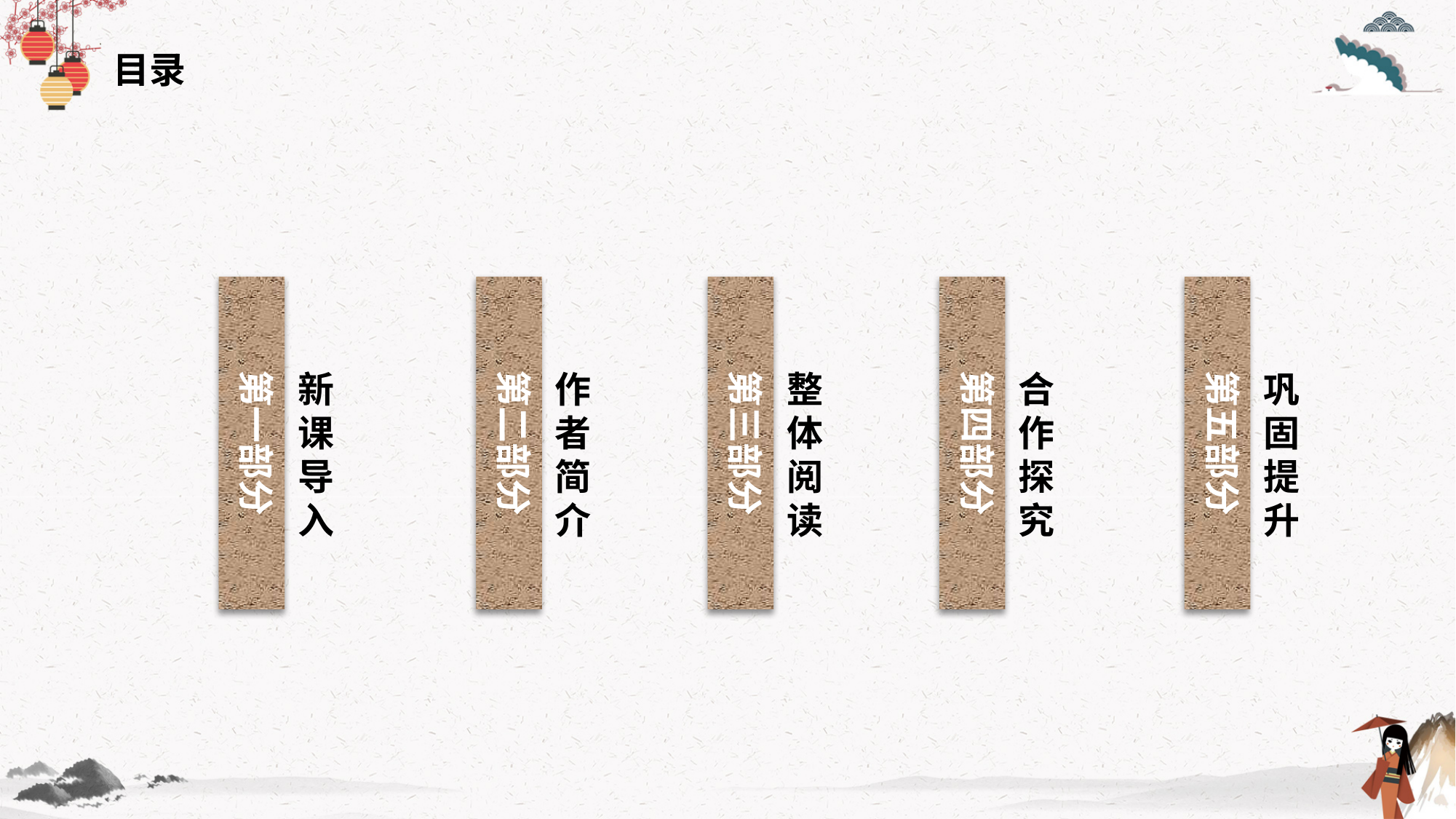

目录
第一部分
新课导入
第二部分
作者简介
第三部分
整体阅读
第四部分
合作探究
第五部分
巩固提升